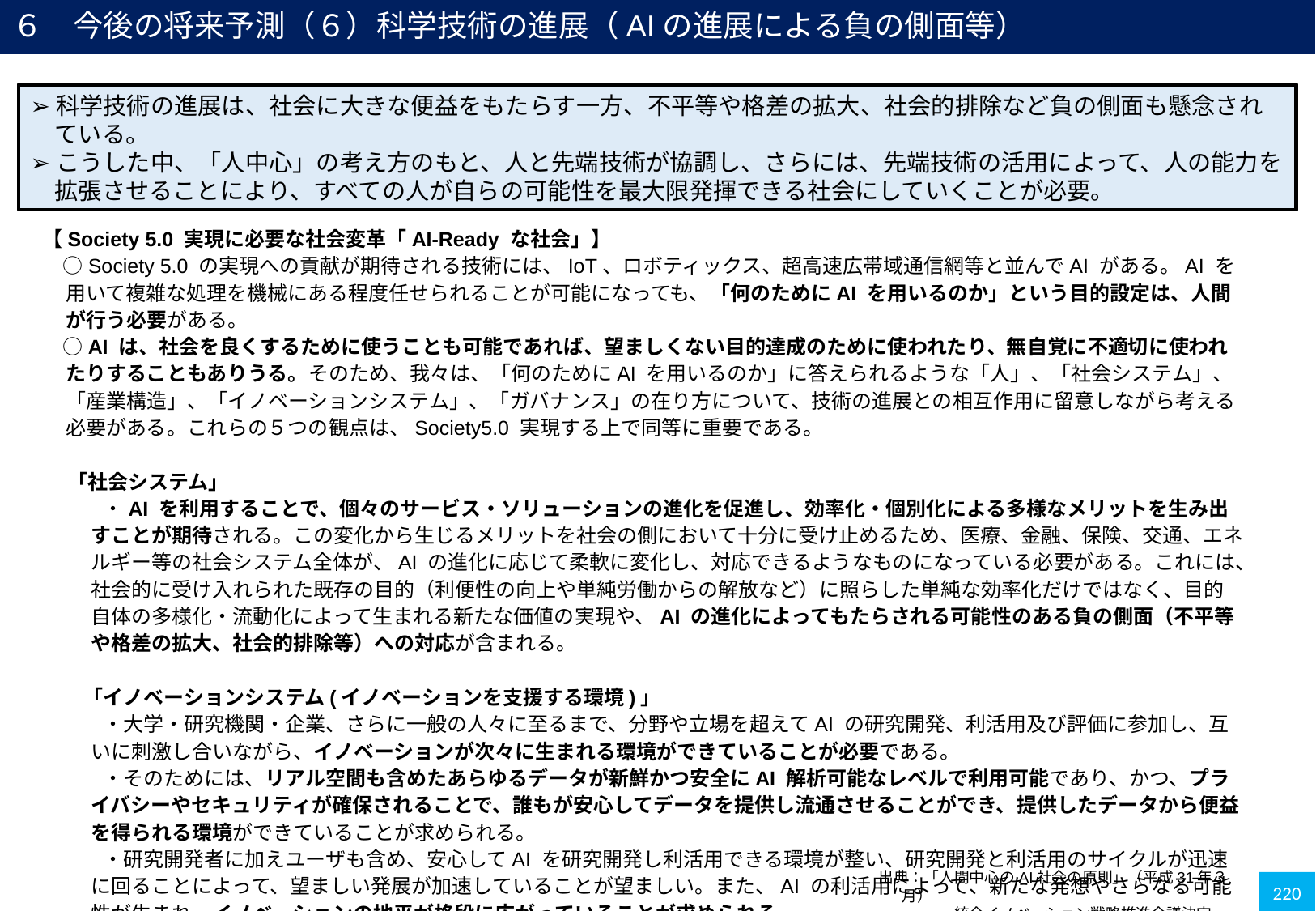

６　今後の将来予測（６）科学技術の進展（AIの進展による負の側面等）
➢科学技術の進展は、社会に大きな便益をもたらす一方、不平等や格差の拡大、社会的排除など負の側面も懸念されている。
➢こうした中、「人中心」の考え方のもと、人と先端技術が協調し、さらには、先端技術の活用によって、人の能力を拡張させることにより、すべての人が自らの可能性を最大限発揮できる社会にしていくことが必要。
【Society 5.0 実現に必要な社会変革「AI-Ready な社会」】
　○Society 5.0 の実現への貢献が期待される技術には、IoT、ロボティックス、超高速広帯域通信網等と並んでAI がある。AI を用いて複雑な処理を機械にある程度任せられることが可能になっても、「何のためにAI を用いるのか」という目的設定は、人間が行う必要がある。
　○AI は、社会を良くするために使うことも可能であれば、望ましくない目的達成のために使われたり、無自覚に不適切に使われたりすることもありうる。そのため、我々は、「何のためにAI を用いるのか」に答えられるような「人」、「社会システム」、「産業構造」、「イノベーションシステム」、「ガバナンス」の在り方について、技術の進展との相互作用に留意しながら考える必要がある。これらの５つの観点は、Society5.0 実現する上で同等に重要である。

　 「社会システム」
　　　・AI を利用することで、個々のサービス・ソリューションの進化を促進し、効率化・個別化による多様なメリットを生み出すことが期待される。この変化から生じるメリットを社会の側において十分に受け止めるため、医療、金融、保険、交通、エネルギー等の社会システム全体が、AI の進化に応じて柔軟に変化し、対応できるようなものになっている必要がある。これには、社会的に受け入れられた既存の目的（利便性の向上や単純労働からの解放など）に照らした単純な効率化だけではなく、目的自体の多様化・流動化によって生まれる新たな価値の実現や、AI の進化によってもたらされる可能性のある負の側面（不平等や格差の拡大、社会的排除等）への対応が含まれる。

　　「イノベーションシステム(イノベーションを支援する環境)」
　　　・大学・研究機関・企業、さらに一般の人々に至るまで、分野や立場を超えてAI の研究開発、利活用及び評価に参加し、互いに刺激し合いながら、イノベーションが次々に生まれる環境ができていることが必要である。
　　　・そのためには、リアル空間も含めたあらゆるデータが新鮮かつ安全にAI 解析可能なレベルで利用可能であり、かつ、プライバシーやセキュリティが確保されることで、誰もが安心してデータを提供し流通させることができ、提供したデータから便益を得られる環境ができていることが求められる。
　　　・研究開発者に加えユーザも含め、安心してAI を研究開発し利活用できる環境が整い、研究開発と利活用のサイクルが迅速に回ることによって、望ましい発展が加速していることが望ましい。また、AI の利活用によって、新たな発想やさらなる可能性が生まれ、イノベーションの地平が格段に広がっていることが求められる。
出典：「人間中心のAI社会の原則」（平成31年３月）
　　　　　統合イノベーション戦略推進会議決定
220